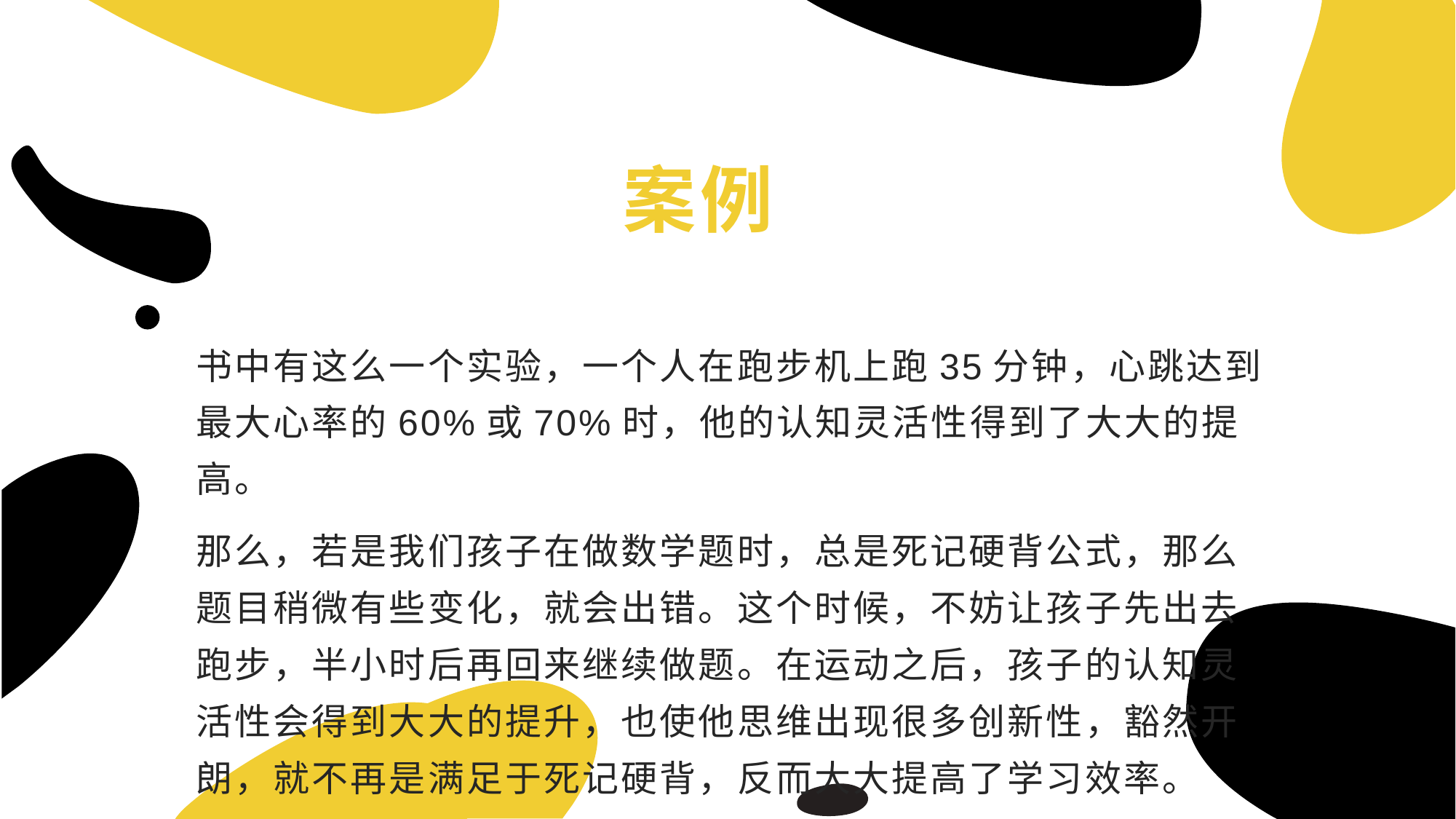

# 案例
书中有这么一个实验，一个人在跑步机上跑35分钟，心跳达到最大心率的60%或70%时，他的认知灵活性得到了大大的提高。
那么，若是我们孩子在做数学题时，总是死记硬背公式，那么题目稍微有些变化，就会出错。这个时候，不妨让孩子先出去跑步，半小时后再回来继续做题。在运动之后，孩子的认知灵活性会得到大大的提升，也使他思维出现很多创新性，豁然开朗，就不再是满足于死记硬背，反而大大提高了学习效率。